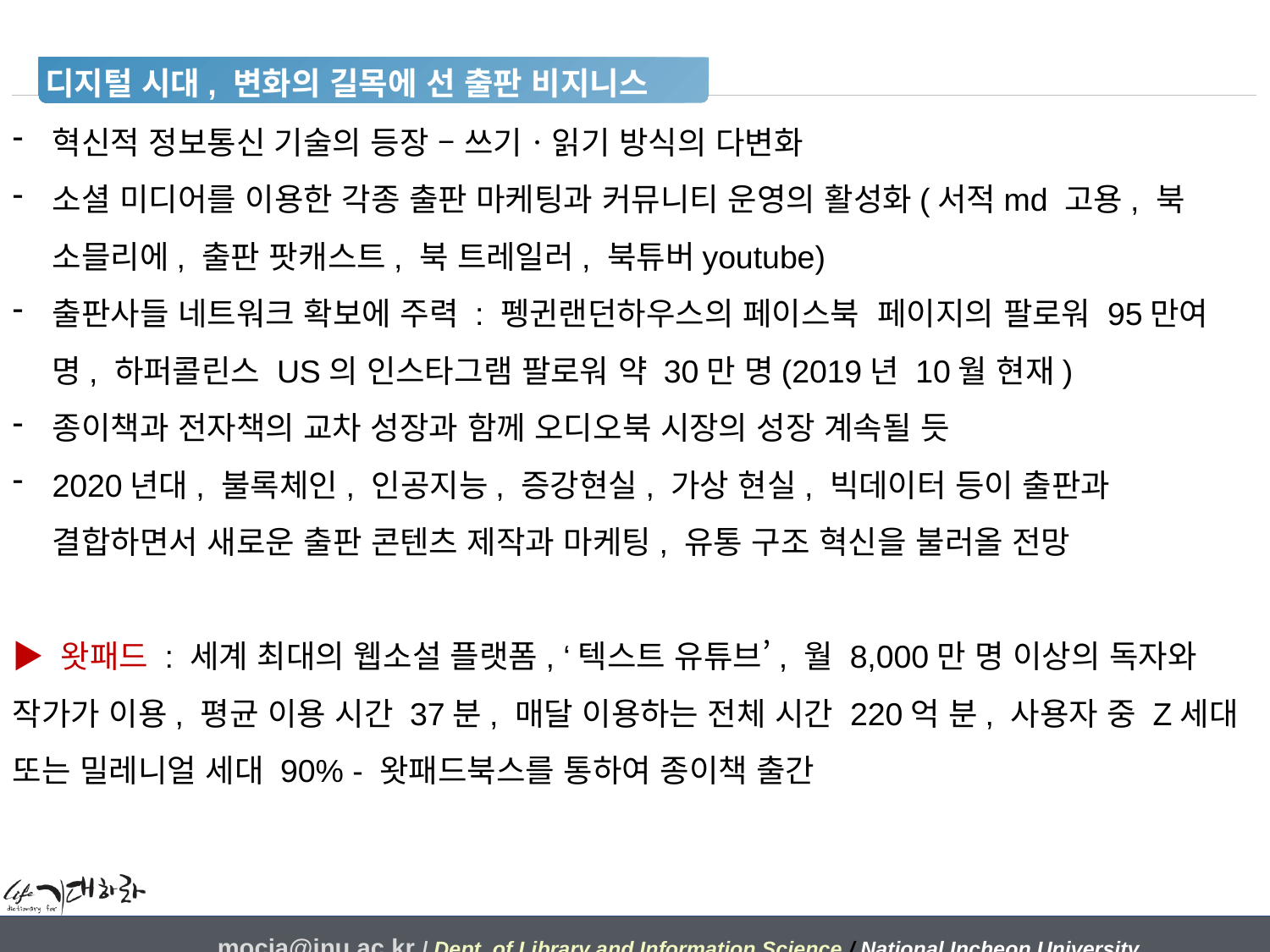

디지털 시대, 변화의 길목에 선 출판 비지니스
혁신적 정보통신 기술의 등장 – 쓰기ㆍ읽기 방식의 다변화
소셜 미디어를 이용한 각종 출판 마케팅과 커뮤니티 운영의 활성화(서적md 고용, 북 소믈리에, 출판 팟캐스트, 북 트레일러, 북튜버youtube)
출판사들 네트워크 확보에 주력 : 펭귄랜던하우스의 페이스북  페이지의 팔로워 95만여 명, 하퍼콜린스 US의 인스타그램 팔로워 약 30만 명(2019년 10월 현재)
종이책과 전자책의 교차 성장과 함께 오디오북 시장의 성장 계속될 듯
2020년대, 불록체인, 인공지능, 증강현실, 가상 현실, 빅데이터 등이 출판과 결합하면서 새로운 출판 콘텐츠 제작과 마케팅, 유통 구조 혁신을 불러올 전망

▶ 왓패드 : 세계 최대의 웹소설 플랫폼, ‘텍스트 유튜브’, 월 8,000만 명 이상의 독자와 작가가 이용, 평균 이용 시간 37분, 매달 이용하는 전체 시간 220억 분, 사용자 중 Z세대 또는 밀레니얼 세대 90% - 왓패드북스를 통하여 종이책 출간

mocja@inu.ac.kr / Dept. of Library and Information Science / National Incheon University